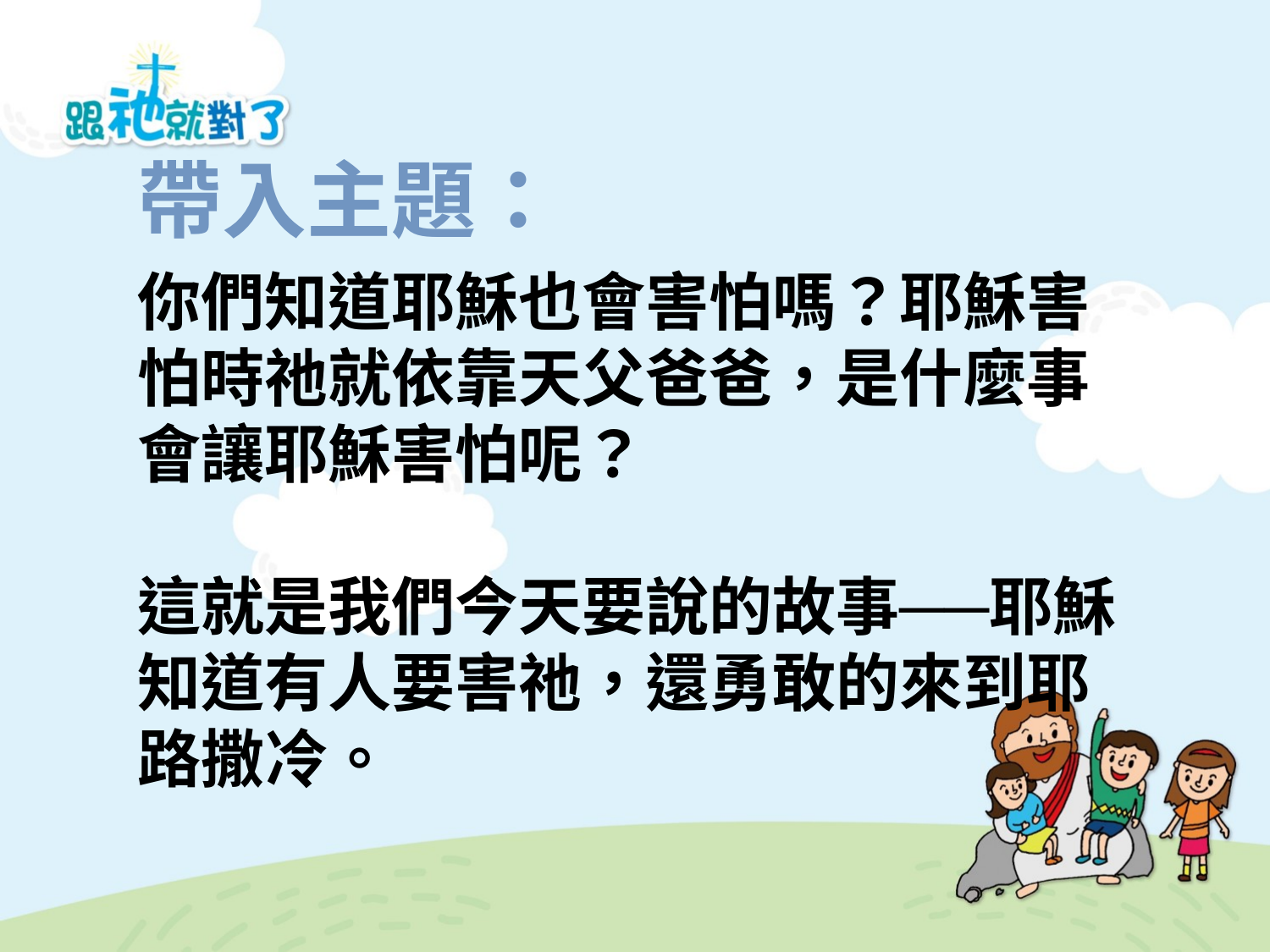

帶入主題：
你們知道耶穌也會害怕嗎？耶穌害怕時祂就依靠天父爸爸，是什麼事會讓耶穌害怕呢？

這就是我們今天要說的故事──耶穌知道有人要害祂，還勇敢的來到耶路撒冷。